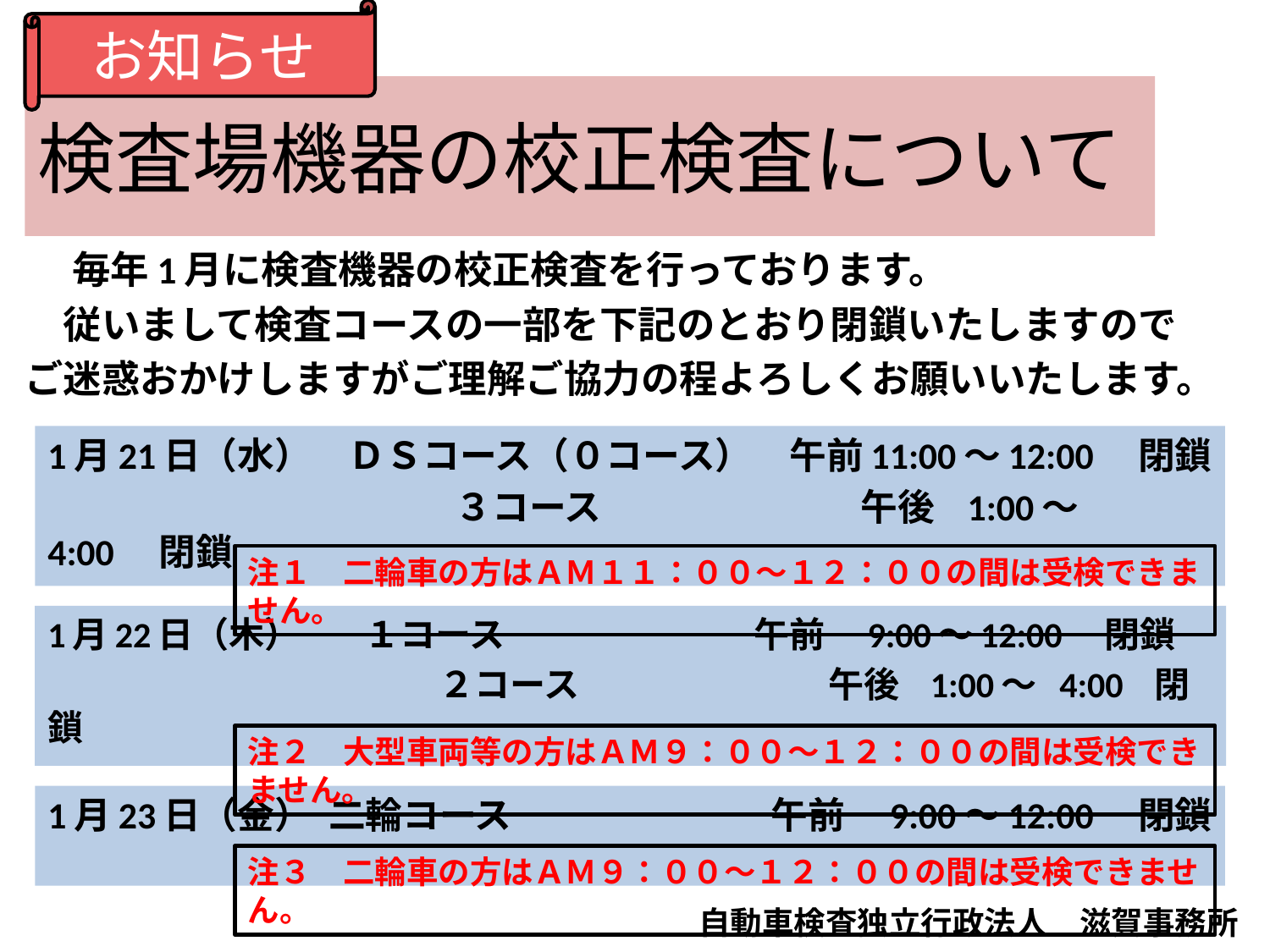

お知らせ
# 検査場機器の校正検査について
　毎年1月に検査機器の校正検査を行っております。
　従いまして検査コースの一部を下記のとおり閉鎖いたしますので
ご迷惑おかけしますがご理解ご協力の程よろしくお願いいたします。
1月21日（水）　ＤＳコース（０コース）　午前11:00～12:00　閉鎖
　　　　　　　　　　　３コース　　　　　　　午後   1:00～  4:00　閉鎖

注１　二輪車の方はＡＭ１１：００～１２：００の間は受検できません。
1月22日（木）        １コース　　　　　　　午前　9:00～12:00　閉鎖
　　　　　　　　　　　２コース　　　　　　　午後   1:00～  4:00   閉鎖

注２　大型車両等の方はＡＭ９：００～１２：００の間は受検できません。
1月23日（金）  二輪コース　　　　　　　午前　9:00～12:00　閉鎖
注３　二輪車の方はＡＭ９：００～１２：００の間は受検できません。
自動車検査独立行政法人　滋賀事務所